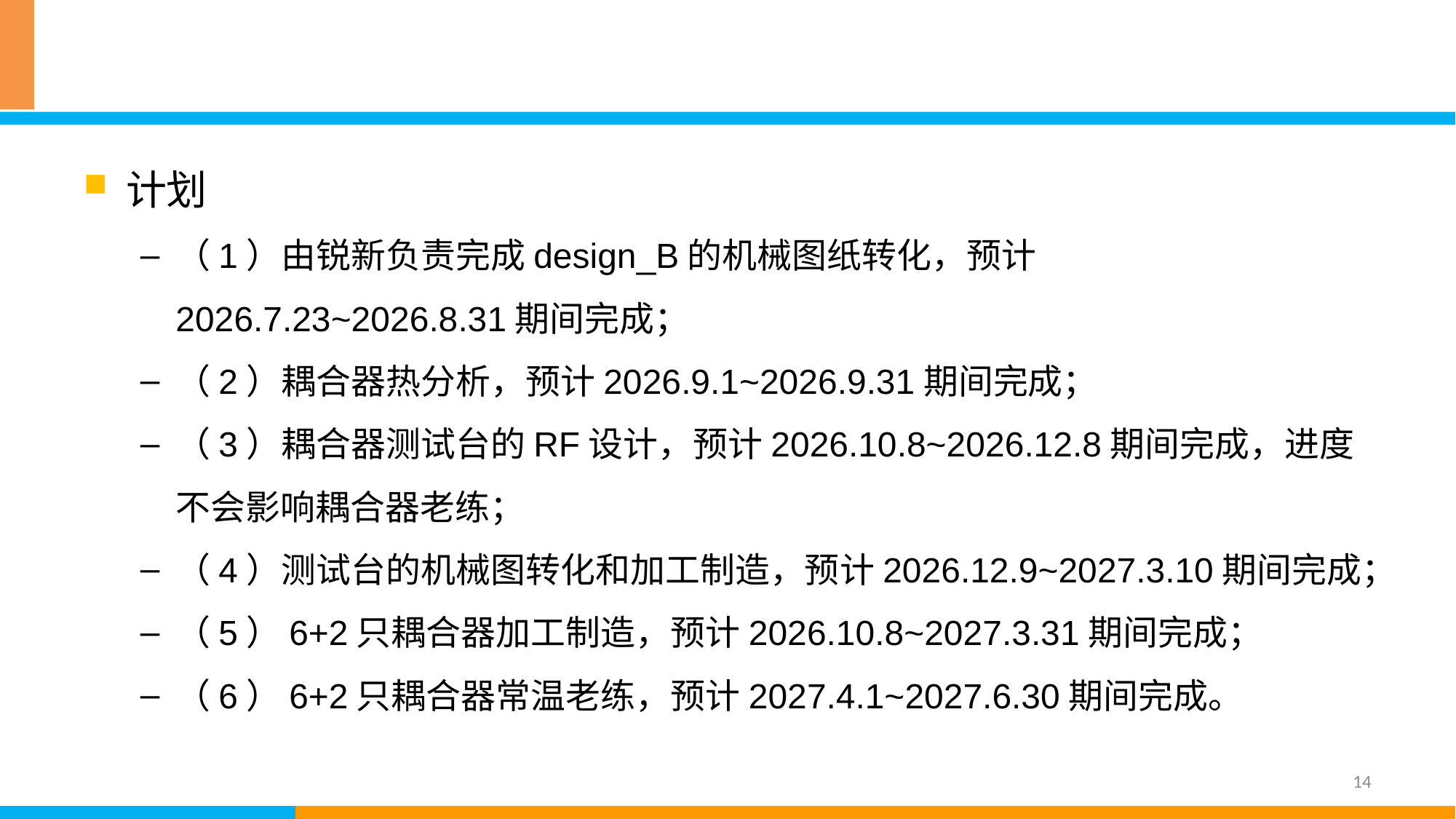

#
计划
（1）由锐新负责完成design_B的机械图纸转化，预计2026.7.23~2026.8.31期间完成；
（2）耦合器热分析，预计2026.9.1~2026.9.31期间完成；
（3）耦合器测试台的RF设计，预计2026.10.8~2026.12.8期间完成，进度不会影响耦合器老练；
（4）测试台的机械图转化和加工制造，预计2026.12.9~2027.3.10期间完成；
（5）6+2只耦合器加工制造，预计2026.10.8~2027.3.31期间完成；
（6）6+2只耦合器常温老练，预计2027.4.1~2027.6.30期间完成。

14